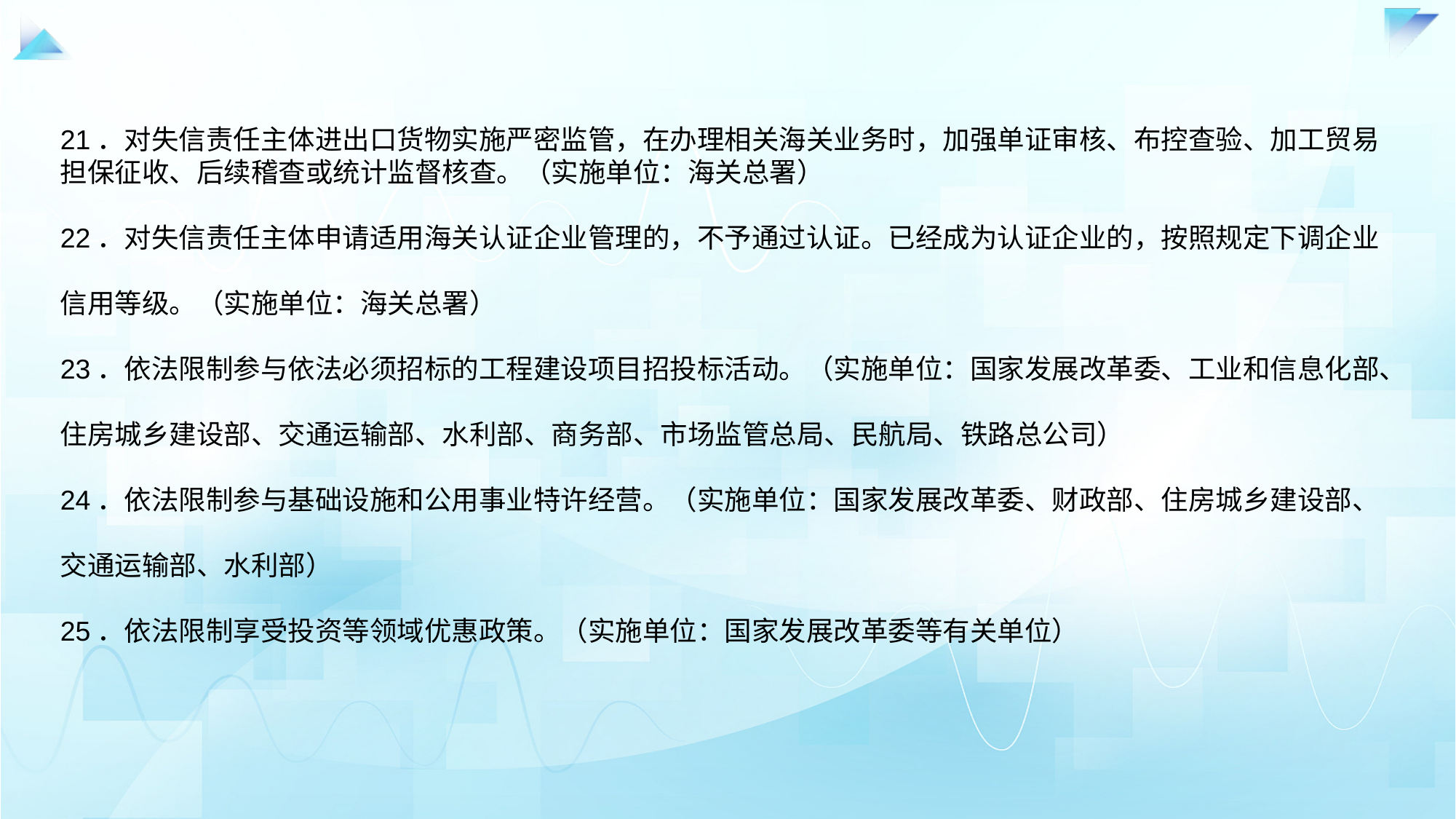

21．对失信责任主体进出口货物实施严密监管，在办理相关海关业务时，加强单证审核、布控查验、加工贸易担保征收、后续稽查或统计监督核查。（实施单位：海关总署）22．对失信责任主体申请适用海关认证企业管理的，不予通过认证。已经成为认证企业的，按照规定下调企业信用等级。（实施单位：海关总署）
23．依法限制参与依法必须招标的工程建设项目招投标活动。（实施单位：国家发展改革委、工业和信息化部、住房城乡建设部、交通运输部、水利部、商务部、市场监管总局、民航局、铁路总公司）
24．依法限制参与基础设施和公用事业特许经营。（实施单位：国家发展改革委、财政部、住房城乡建设部、交通运输部、水利部）
25．依法限制享受投资等领域优惠政策。（实施单位：国家发展改革委等有关单位）